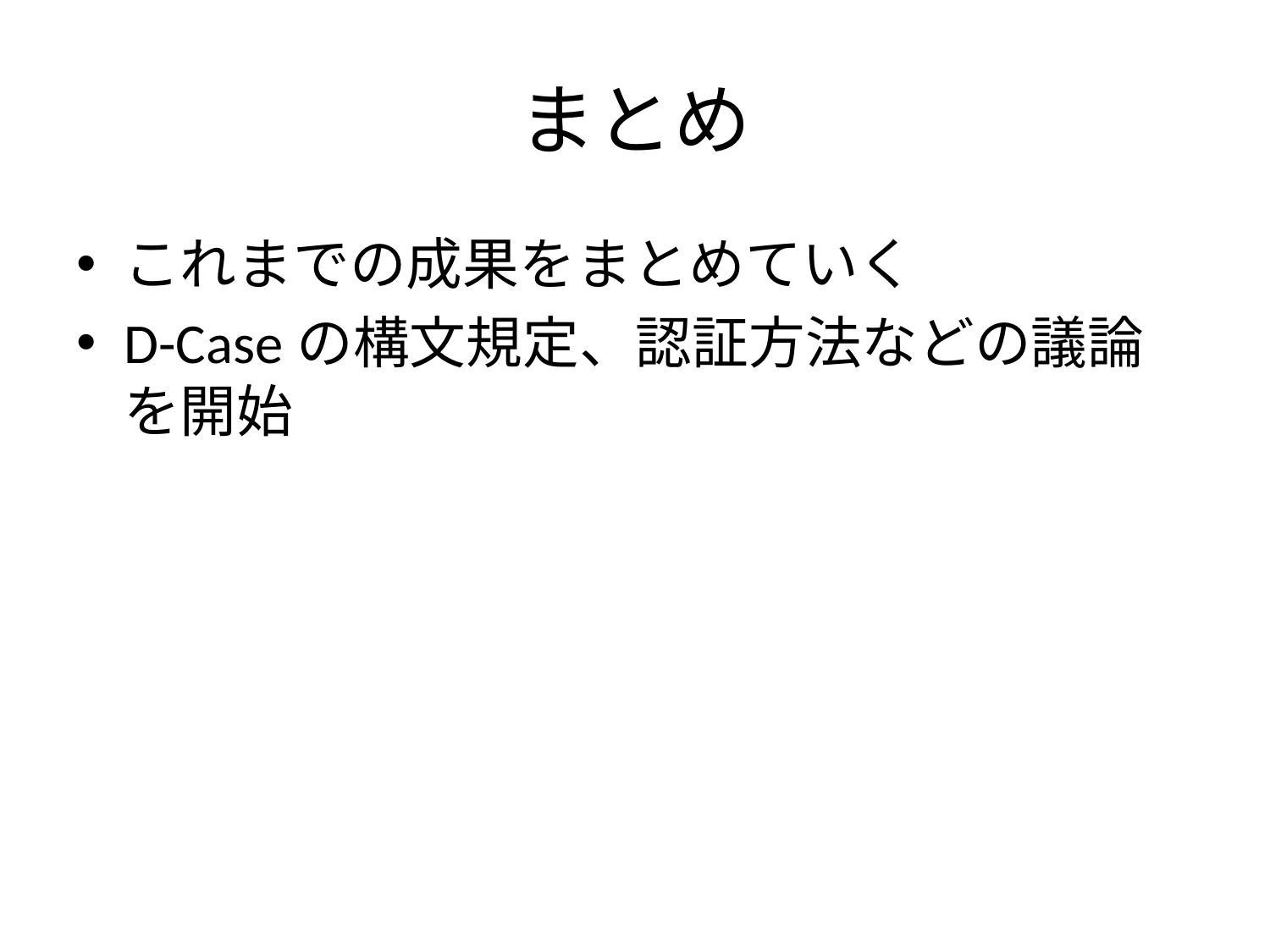

# まとめ
これまでの成果をまとめていく
D-Caseの構文規定、認証方法などの議論を開始